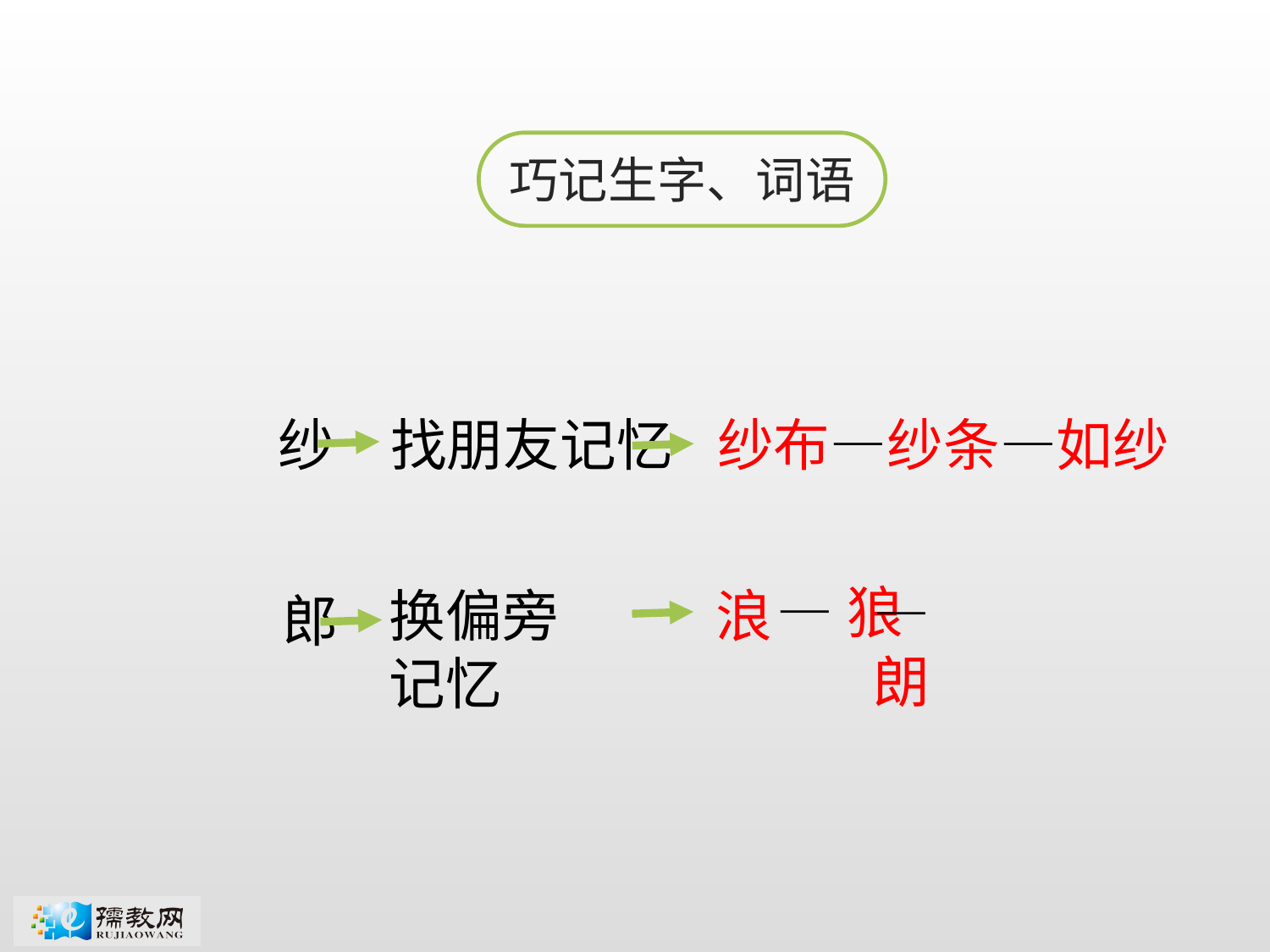

巧记生字、词语
纱
找朋友记忆
纱布—纱条—如纱
—狼
—朗
换偏旁记忆
浪
郎